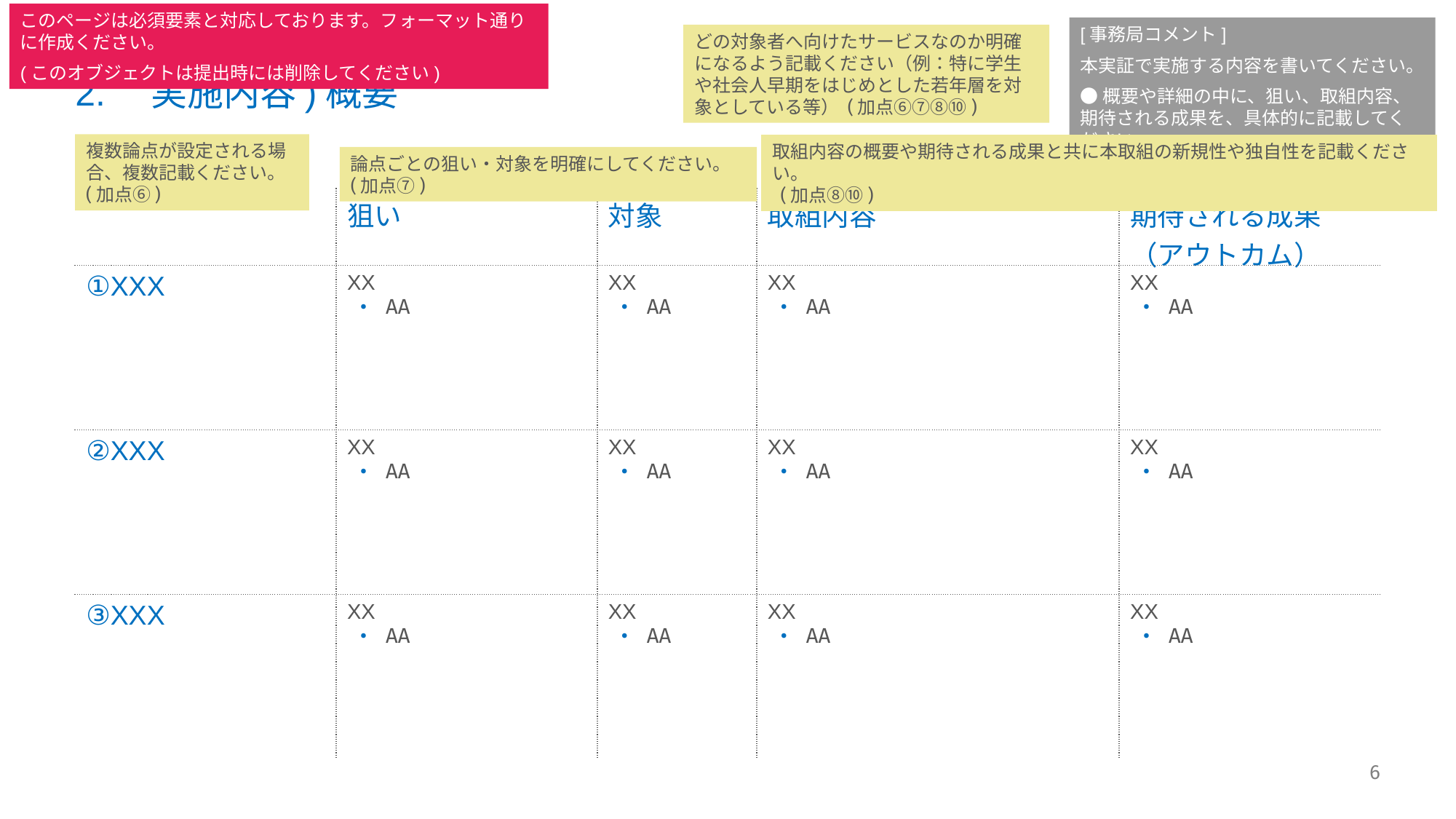

このページは必須要素と対応しております。フォーマット通りに作成ください。
(このオブジェクトは提出時には削除してください)
[事務局コメント]
本実証で実施する内容を書いてください。
●概要や詳細の中に、狙い、取組内容、期待される成果を、具体的に記載してください。
どの対象者へ向けたサービスなのか明確になるよう記載ください（例：特に学生や社会人早期をはじめとした若年層を対象としている等）​ (加点⑥⑦⑧⑩)
# 2.　実施内容)概要
複数論点が設定される場合、複数記載ください。​ (加点⑥)
取組内容の概要や期待される成果と共に本取組の新規性や独自性を記載ください。​
 (加点⑧⑩)
論点ごとの狙い・対象を明確にしてください。​ (加点⑦)
|  | 狙い | 対象 | 取組内容 | 期待される成果 （アウトカム） |
| --- | --- | --- | --- | --- |
| ①XXX | XX AA | XX AA | XX AA | XX AA |
| ②XXX | XX AA | XX AA | XX AA | XX AA |
| ③XXX | XX AA | XX AA | XX AA | XX AA |